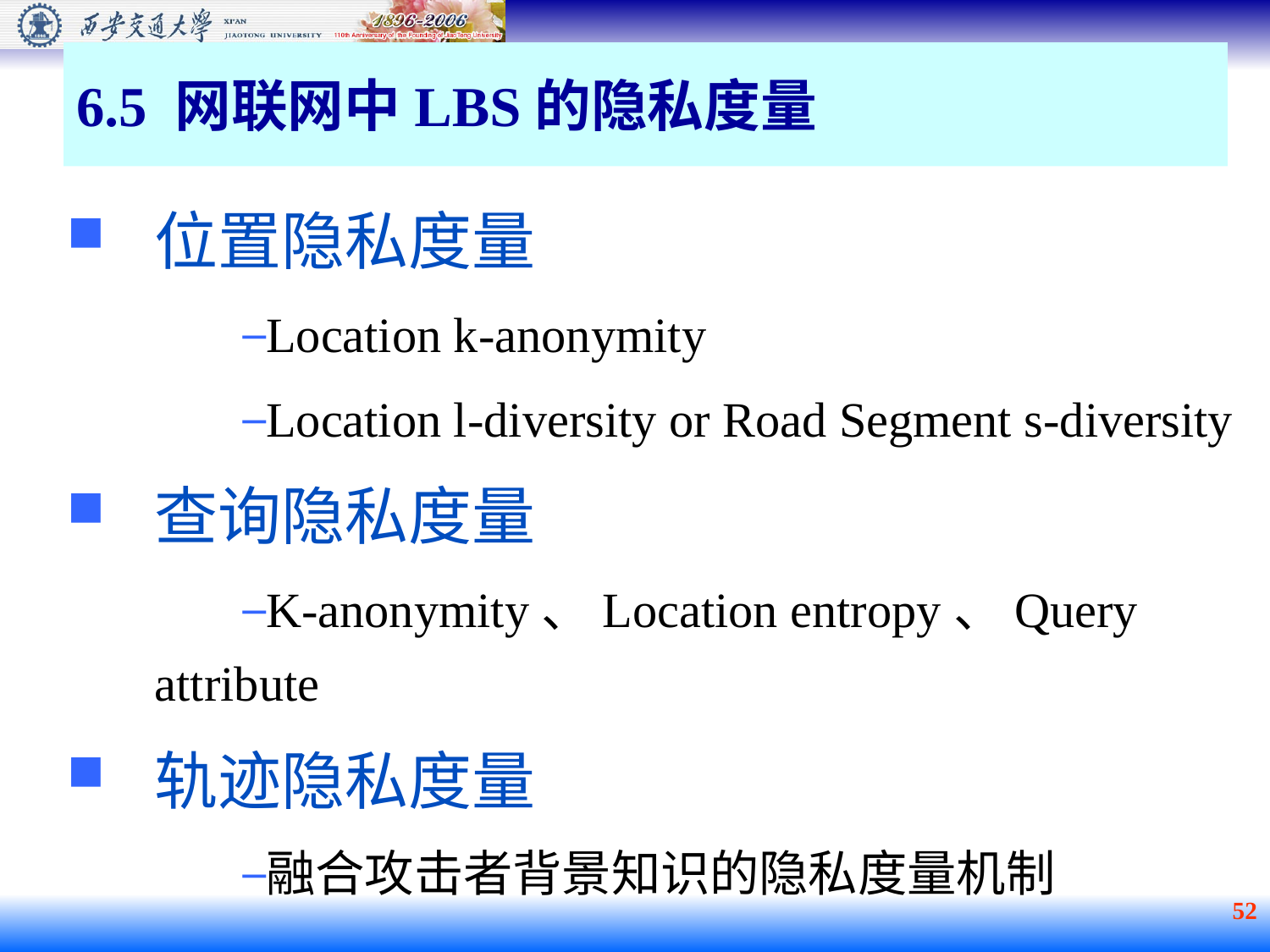

# 6.5 网联网中LBS的隐私度量
位置隐私度量
Location k-anonymity
Location l-diversity or Road Segment s-diversity
查询隐私度量
K-anonymity、Location entropy、Query attribute
轨迹隐私度量
融合攻击者背景知识的隐私度量机制

 52